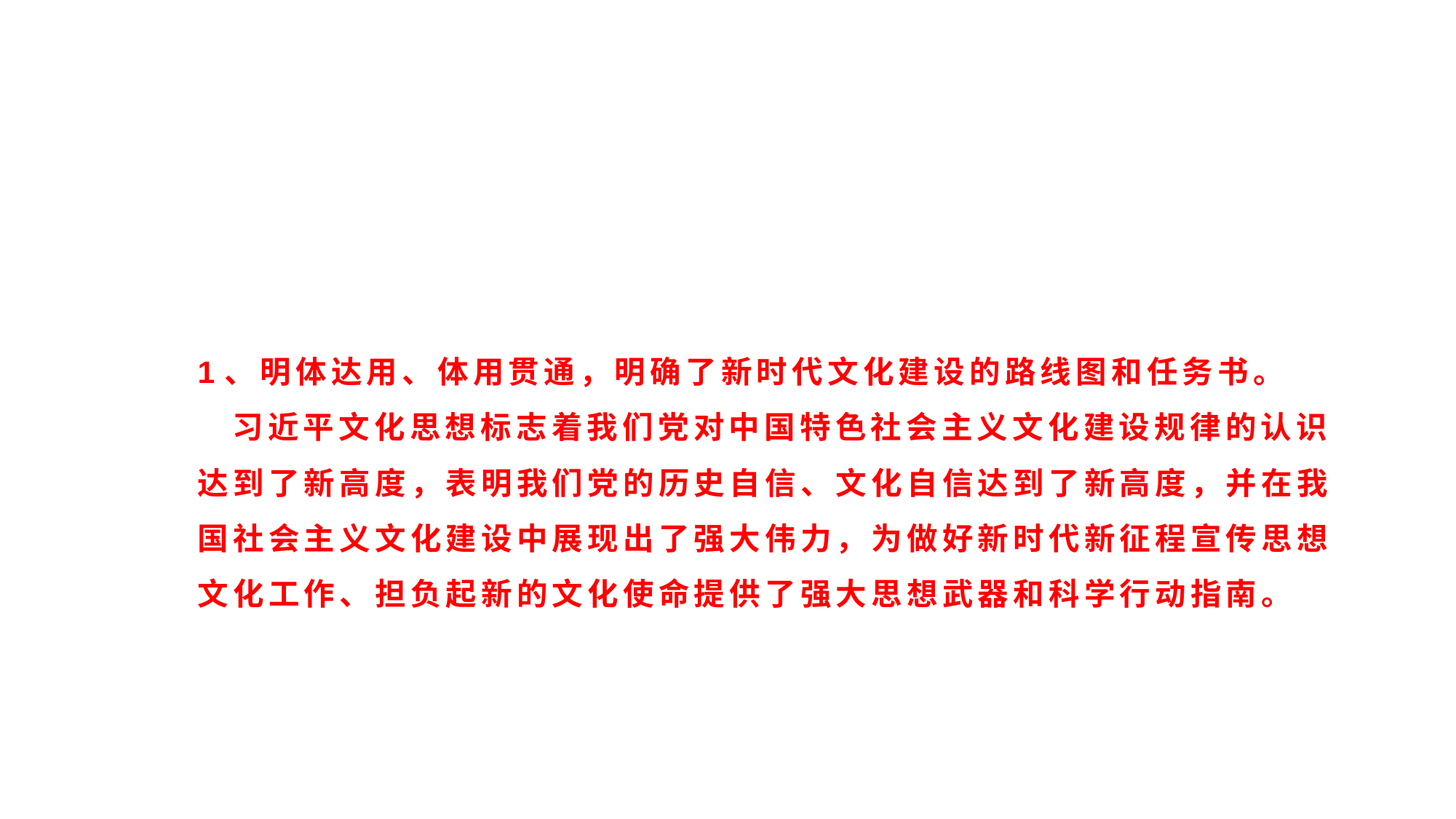

# 1、明体达用、体用贯通，明确了新时代文化建设的路线图和任务书。 习近平文化思想标志着我们党对中国特色社会主义文化建设规律的认识达到了新高度，表明我们党的历史自信、文化自信达到了新高度，并在我国社会主义文化建设中展现出了强大伟力，为做好新时代新征程宣传思想文化工作、担负起新的文化使命提供了强大思想武器和科学行动指南。